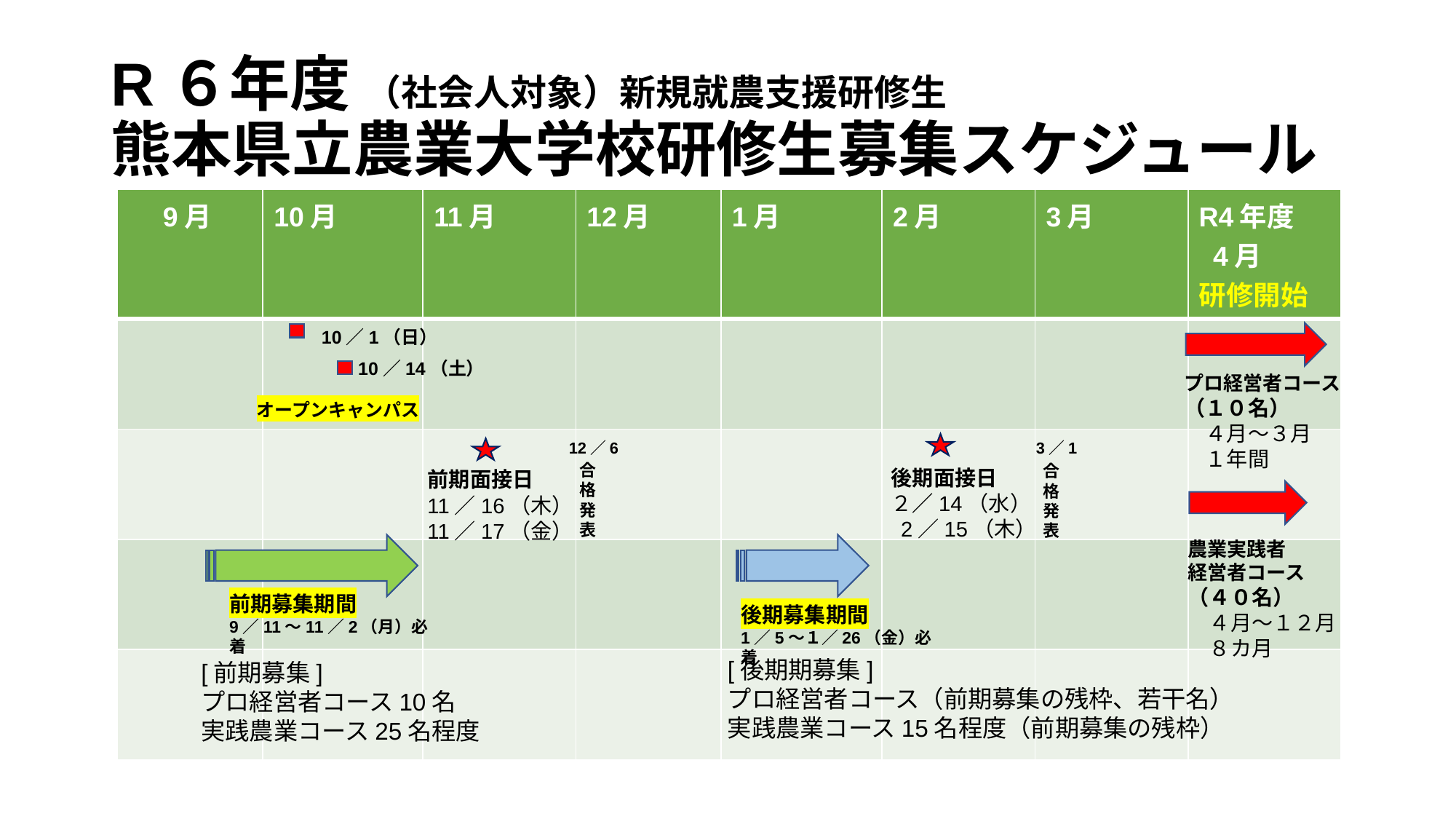

# R６年度 （社会人対象）新規就農支援研修生 熊本県立農業大学校研修生募集スケジュール
| 9月 | 10月 | 11月 | 12月 | 1月 | 2月 | 3月 | R4年度 4月 研修開始 |
| --- | --- | --- | --- | --- | --- | --- | --- |
|  |  |  |  |  |  |  |  |
|  |  |  |  |  |  |  |  |
|  |  |  |  |  |  |  |  |
|  |  |  |  |  |  |  |  |

10／1（日）

10／14（土）

プロ経営者コース
（１０名）
　４月～３月
　１年間
オープンキャンパス
12／6
3／1

合格発表
合格発表
後期面接日
２／14（水）
 2／15（木）
前期面接日
11／16（木）
11／17（金）

農業実践者
経営者コース
（４０名）
　４月～１２月
　８カ月

前期募集期間
9／11～11／2（月）必着
後期募集期間
1／5～１／26（金）必着
[後期期募集]
プロ経営者コース（前期募集の残枠、若干名）
実践農業コース15名程度（前期募集の残枠）
[前期募集]
プロ経営者コース10名
実践農業コース25名程度